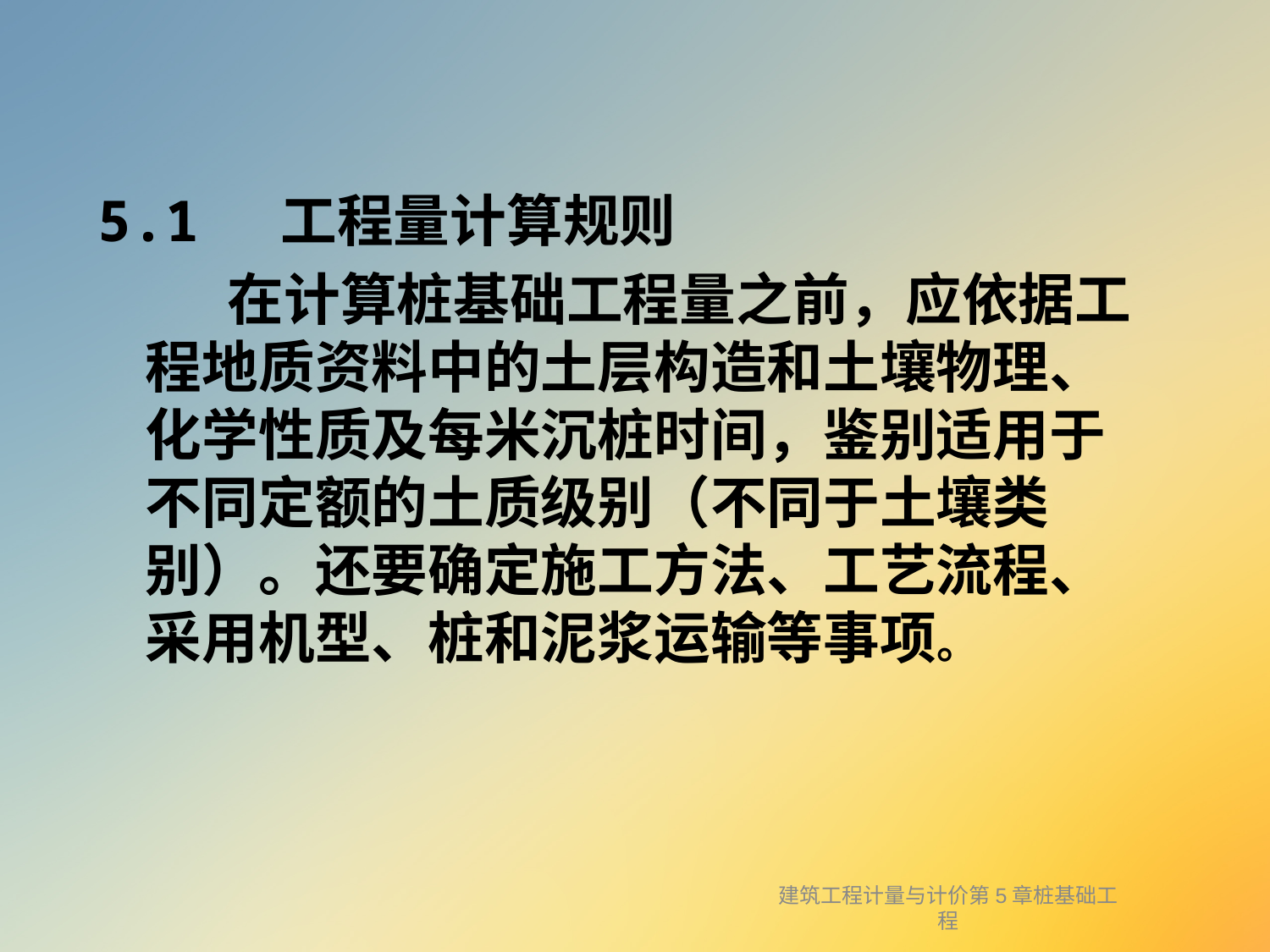

5.1  工程量计算规则
         在计算桩基础工程量之前，应依据工程地质资料中的土层构造和土壤物理、化学性质及每米沉桩时间，鉴别适用于不同定额的土质级别（不同于土壤类别）。还要确定施工方法、工艺流程、采用机型、桩和泥浆运输等事项。
建筑工程计量与计价第5章桩基础工程